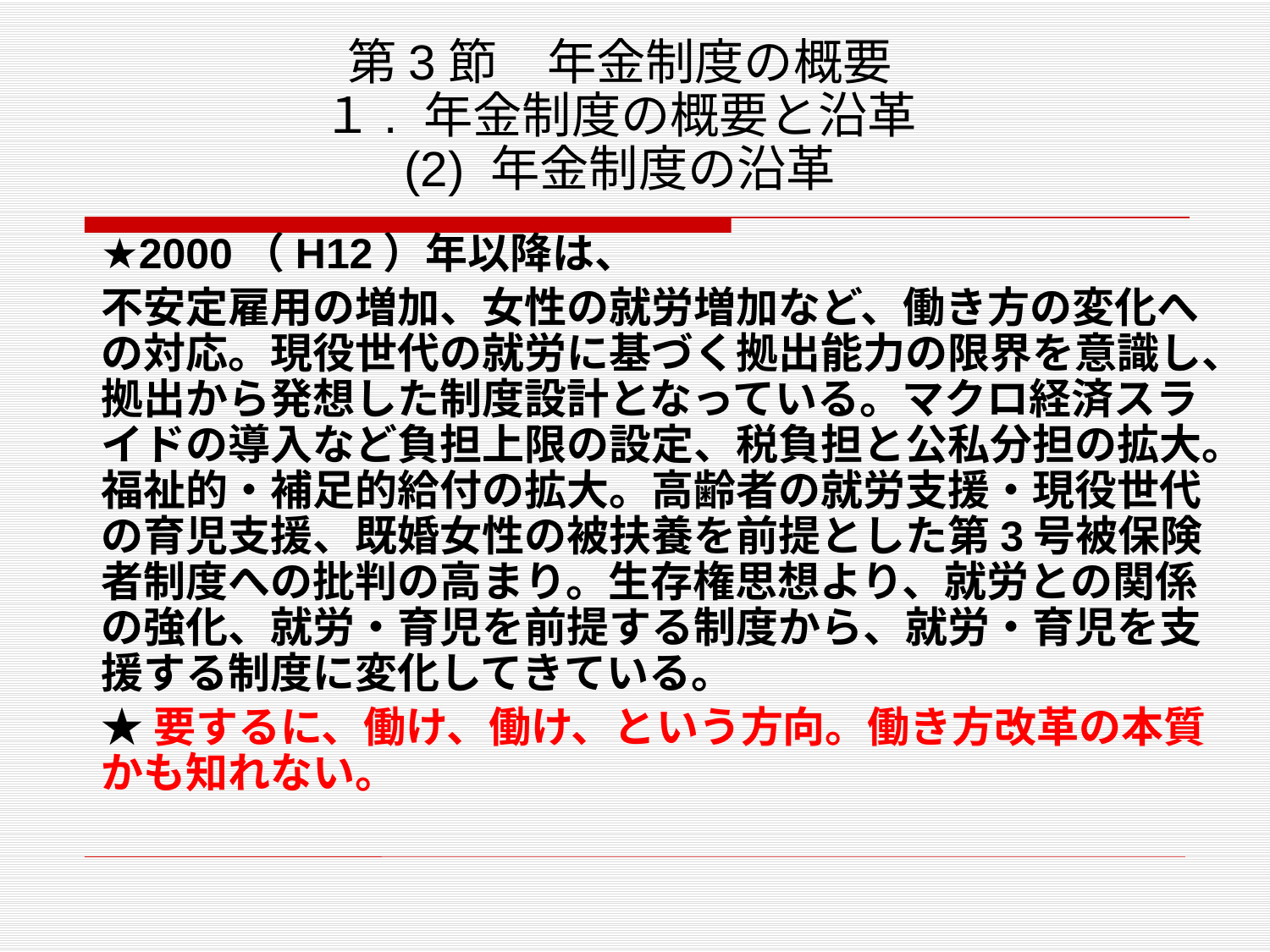

# 第3節　年金制度の概要 １. 年金制度の概要と沿革 (2) 年金制度の沿革
★2000（H12）年以降は、
不安定雇用の増加、女性の就労増加など、働き方の変化への対応。現役世代の就労に基づく拠出能力の限界を意識し、拠出から発想した制度設計となっている。マクロ経済スライドの導入など負担上限の設定、税負担と公私分担の拡大。福祉的・補足的給付の拡大。高齢者の就労支援・現役世代の育児支援、既婚女性の被扶養を前提とした第3号被保険者制度への批判の高まり。生存権思想より、就労との関係の強化、就労・育児を前提する制度から、就労・育児を支援する制度に変化してきている。
★要するに、働け、働け、という方向。働き方改革の本質かも知れない。